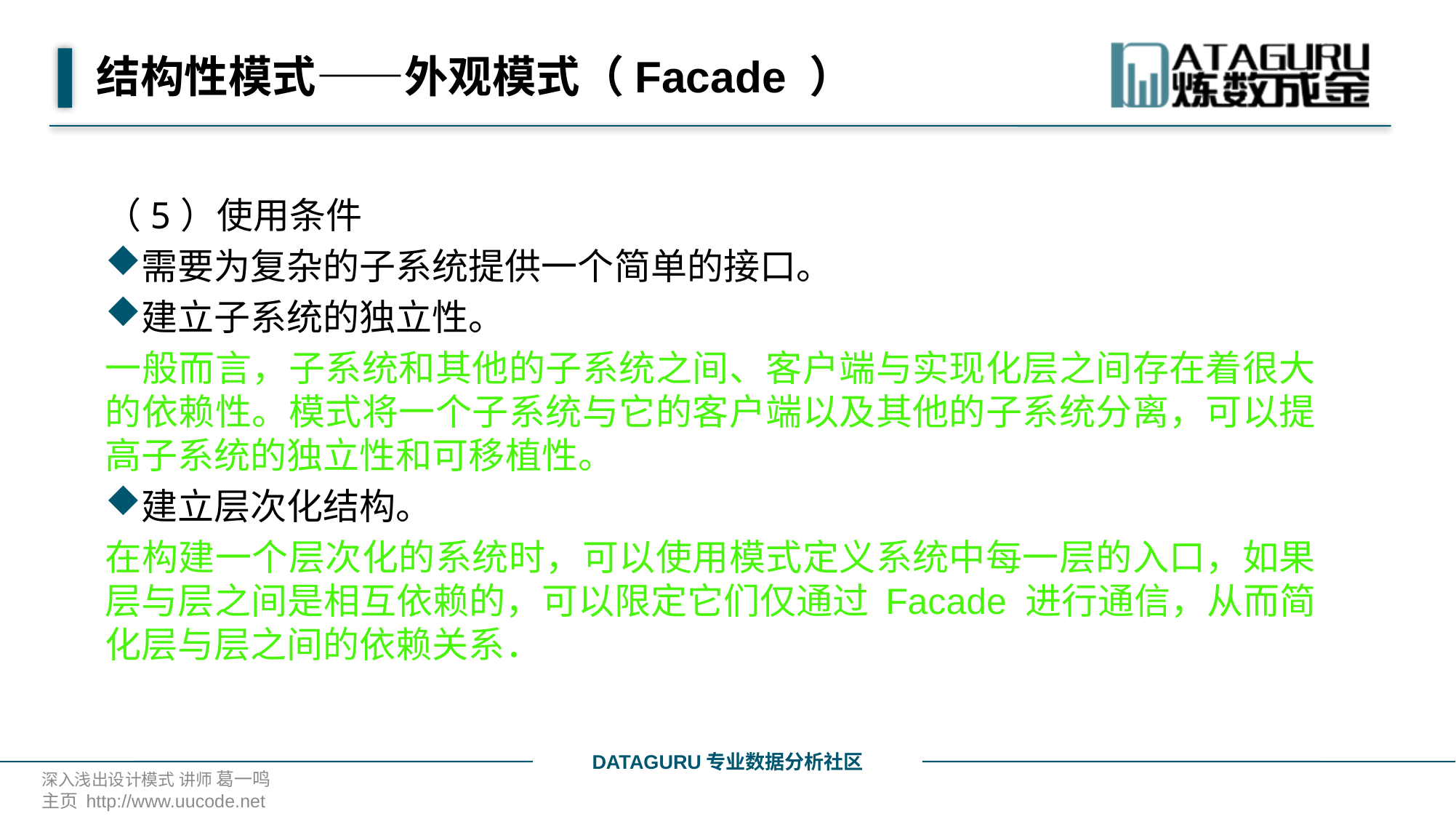

# 结构性模式——外观模式（Facade ）
（5）使用条件
需要为复杂的子系统提供一个简单的接口。
建立子系统的独立性。
一般而言，子系统和其他的子系统之间、客户端与实现化层之间存在着很大的依赖性。模式将一个子系统与它的客户端以及其他的子系统分离，可以提高子系统的独立性和可移植性。
建立层次化结构。
在构建一个层次化的系统时，可以使用模式定义系统中每一层的入口，如果层与层之间是相互依赖的，可以限定它们仅通过 Facade 进行通信，从而简化层与层之间的依赖关系．